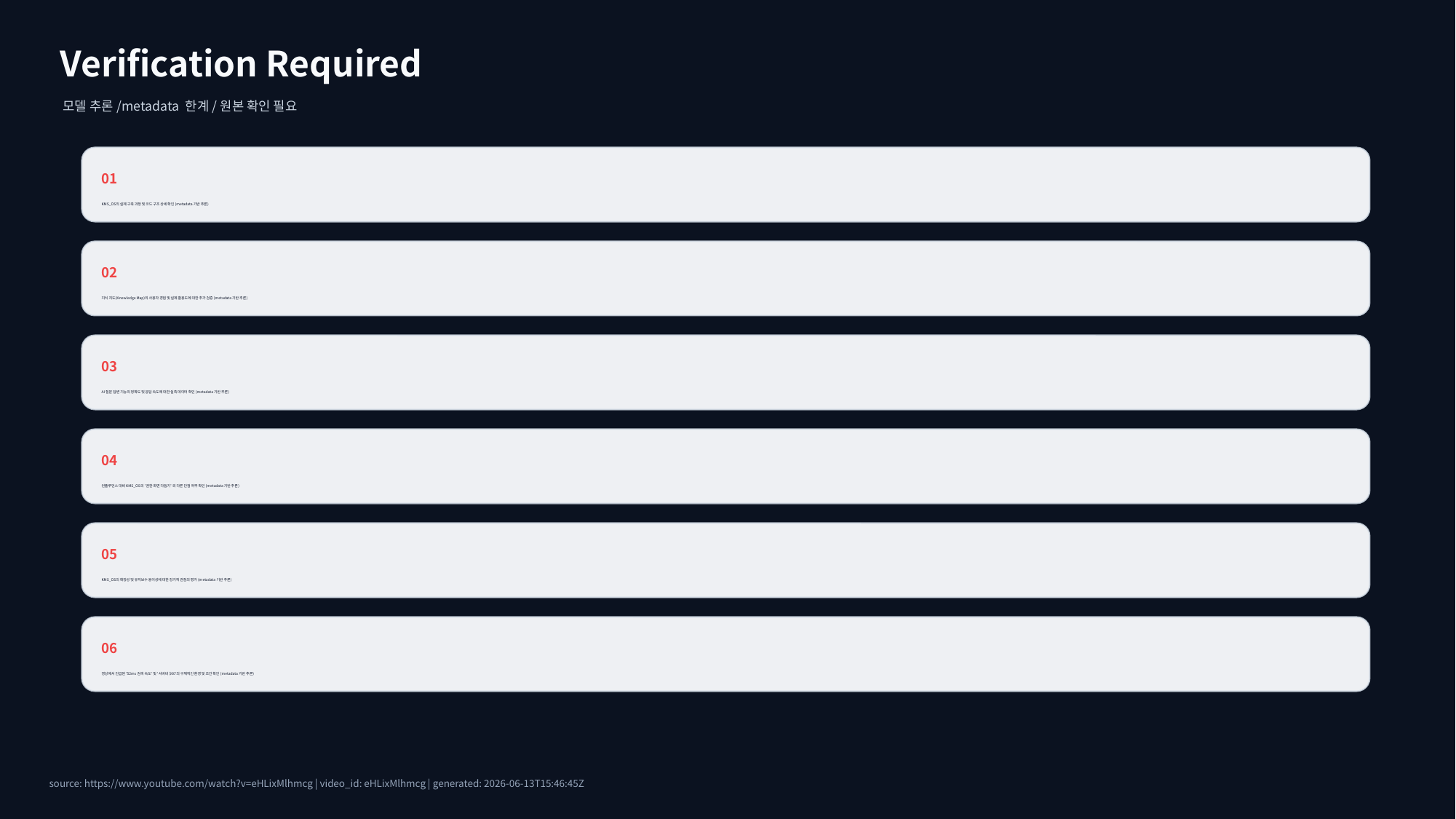

Verification Required
모델 추론/metadata 한계/원본 확인 필요

01
KMS_OS의 실제 구축 과정 및 코드 구조 상세 확인 (metadata 기반 추론)

02
지식 지도(Knowledge Map)의 사용자 경험 및 실제 활용도에 대한 추가 검증 (metadata 기반 추론)

03
AI 질문 답변 기능의 정확도 및 응답 속도에 대한 실측 데이터 확인 (metadata 기반 추론)

04
컨플루언스 대비 KMS_OS의 '권한 화면 다듬기' 외 다른 단점 여부 확인 (metadata 기반 추론)

05
KMS_OS의 확장성 및 유지보수 용이성에 대한 장기적 관점의 평가 (metadata 기반 추론)

06
영상에서 언급된 '52ms 검색 속도' 및 '서버비 $60'의 구체적인 환경 및 조건 확인 (metadata 기반 추론)
source: https://www.youtube.com/watch?v=eHLixMlhmcg | video_id: eHLixMlhmcg | generated: 2026-06-13T15:46:45Z